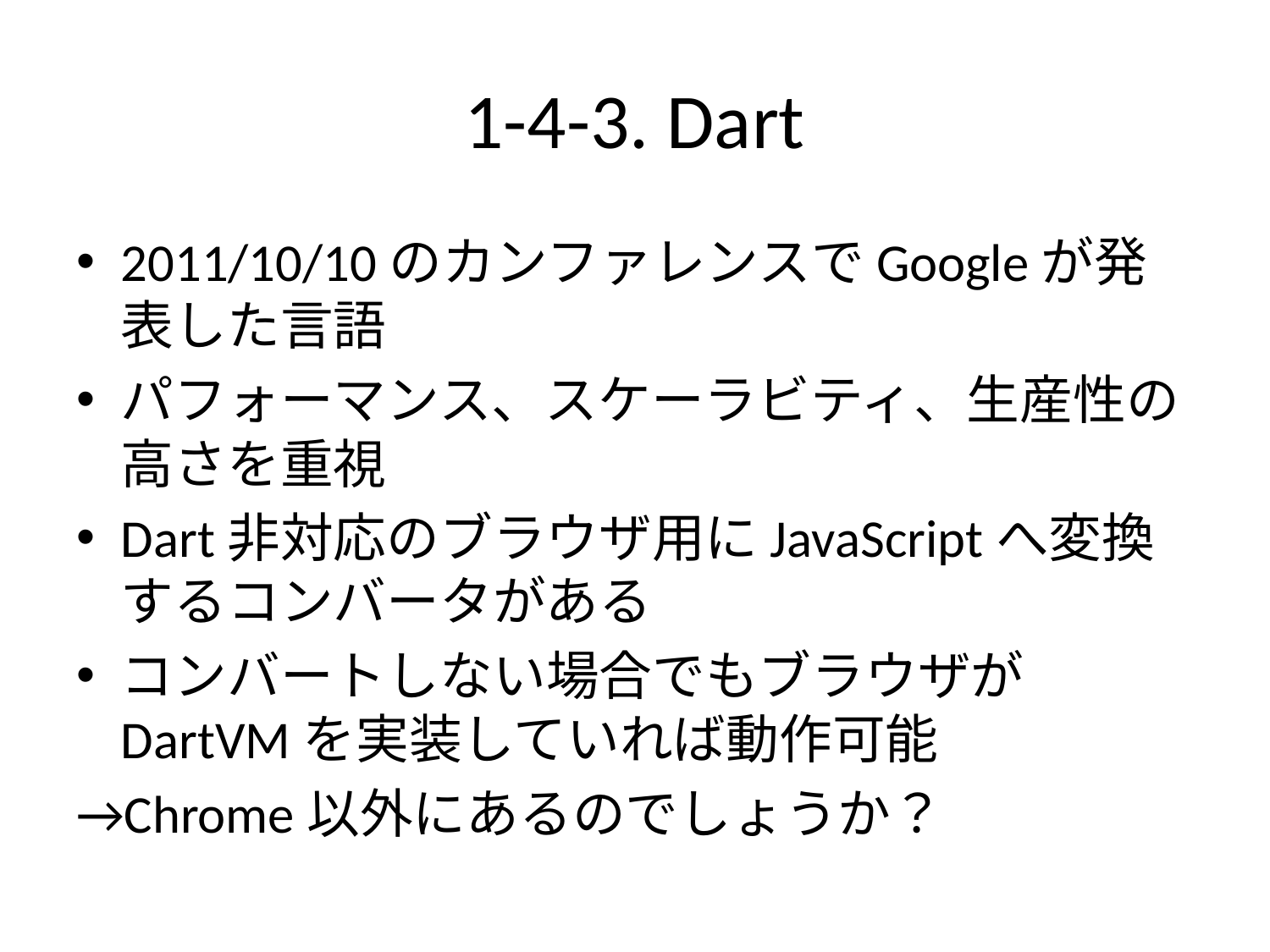

# 1-4-3. Dart
2011/10/10のカンファレンスでGoogleが発表した言語
パフォーマンス、スケーラビティ、生産性の高さを重視
Dart非対応のブラウザ用にJavaScriptへ変換するコンバータがある
コンバートしない場合でもブラウザがDartVMを実装していれば動作可能
→Chrome以外にあるのでしょうか？